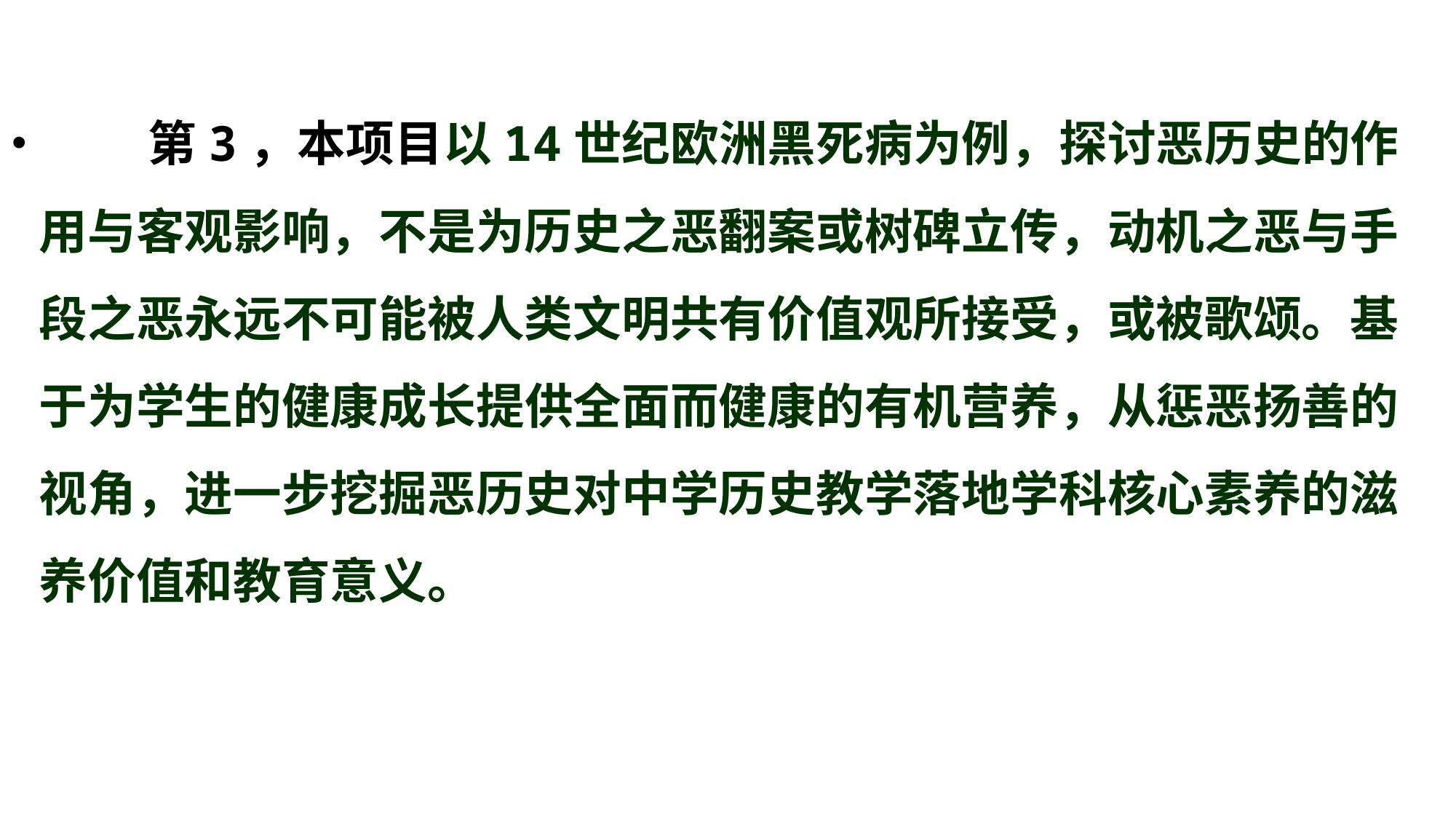

第3，本项目以14世纪欧洲黑死病为例，探讨恶历史的作用与客观影响，不是为历史之恶翻案或树碑立传，动机之恶与手段之恶永远不可能被人类文明共有价值观所接受，或被歌颂。基于为学生的健康成长提供全面而健康的有机营养，从惩恶扬善的视角，进一步挖掘恶历史对中学历史教学落地学科核心素养的滋养价值和教育意义。
#